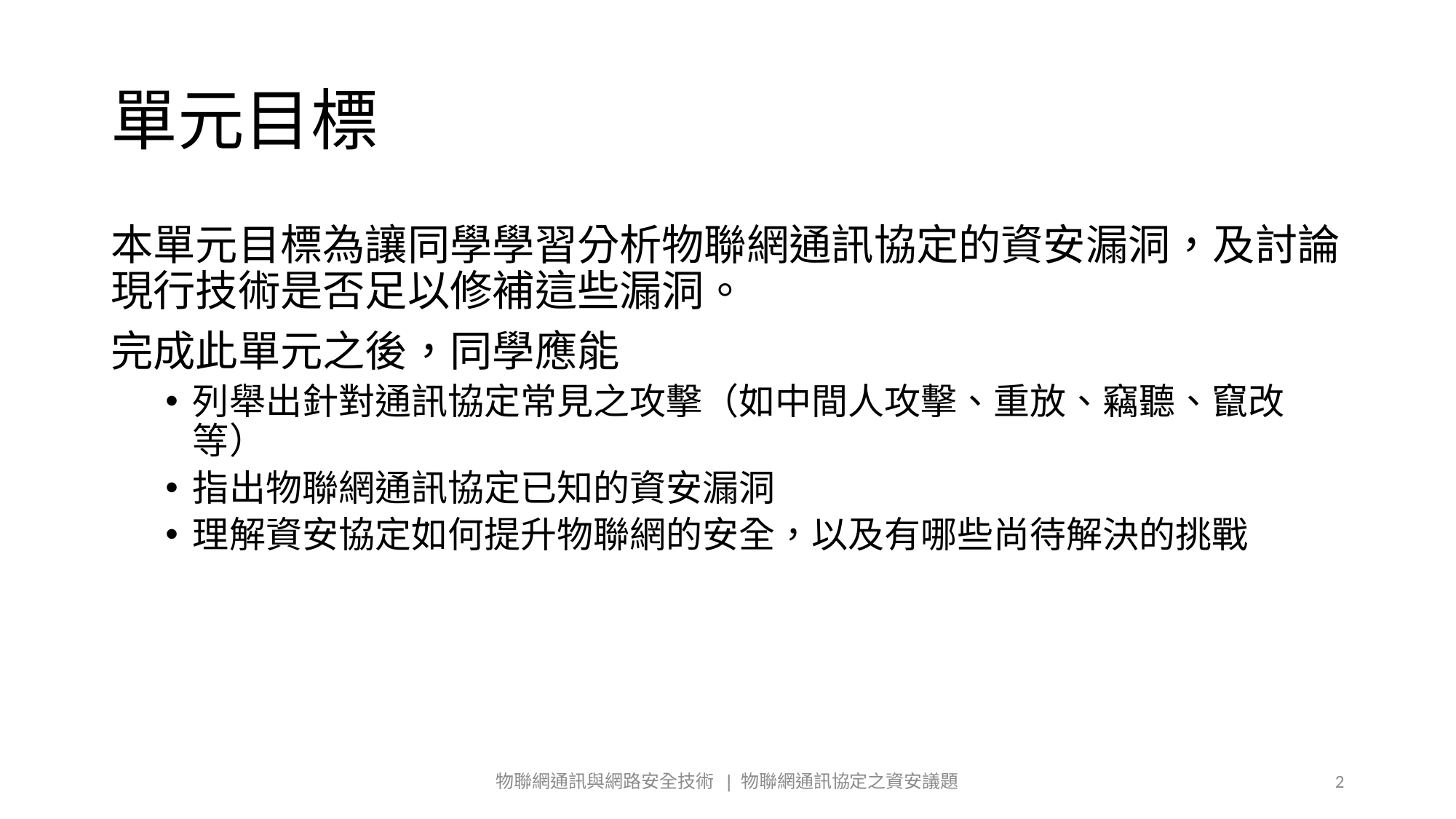

# 單元目標
本單元目標為讓同學學習分析物聯網通訊協定的資安漏洞，及討論現行技術是否足以修補這些漏洞。
完成此單元之後，同學應能
列舉出針對通訊協定常見之攻擊（如中間人攻擊、重放、竊聽、竄改等）
指出物聯網通訊協定已知的資安漏洞
理解資安協定如何提升物聯網的安全，以及有哪些尚待解決的挑戰
物聯網通訊與網路安全技術  | 物聯網通訊協定之資安議題
2